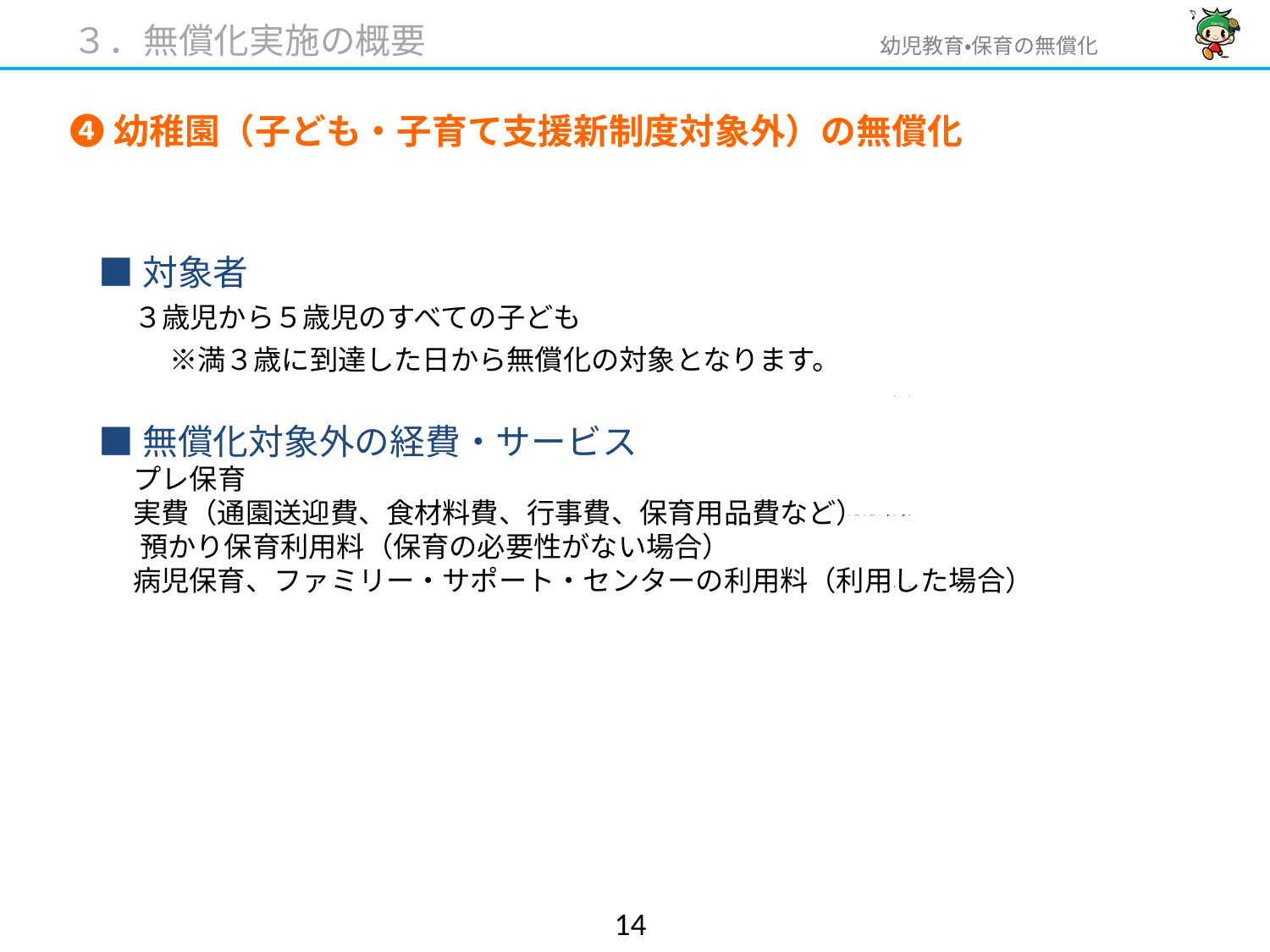

３．無償化実施の概要

# ❹幼稚園（子ども・子育て支援新制度対象外）の無償化
■対象者
　３歳児から５歳児のすべての子ども
　　※満３歳に到達した日から無償化の対象となります。

■無償化対象外の経費・サービス
　 プレ保育
　 実費（通園送迎費、食材料費、行事費、保育用品費など）
 　預かり保育利用料（保育の必要性がない場合）
　 病児保育、ファミリー・サポート・センターの利用料（利用した場合）

14